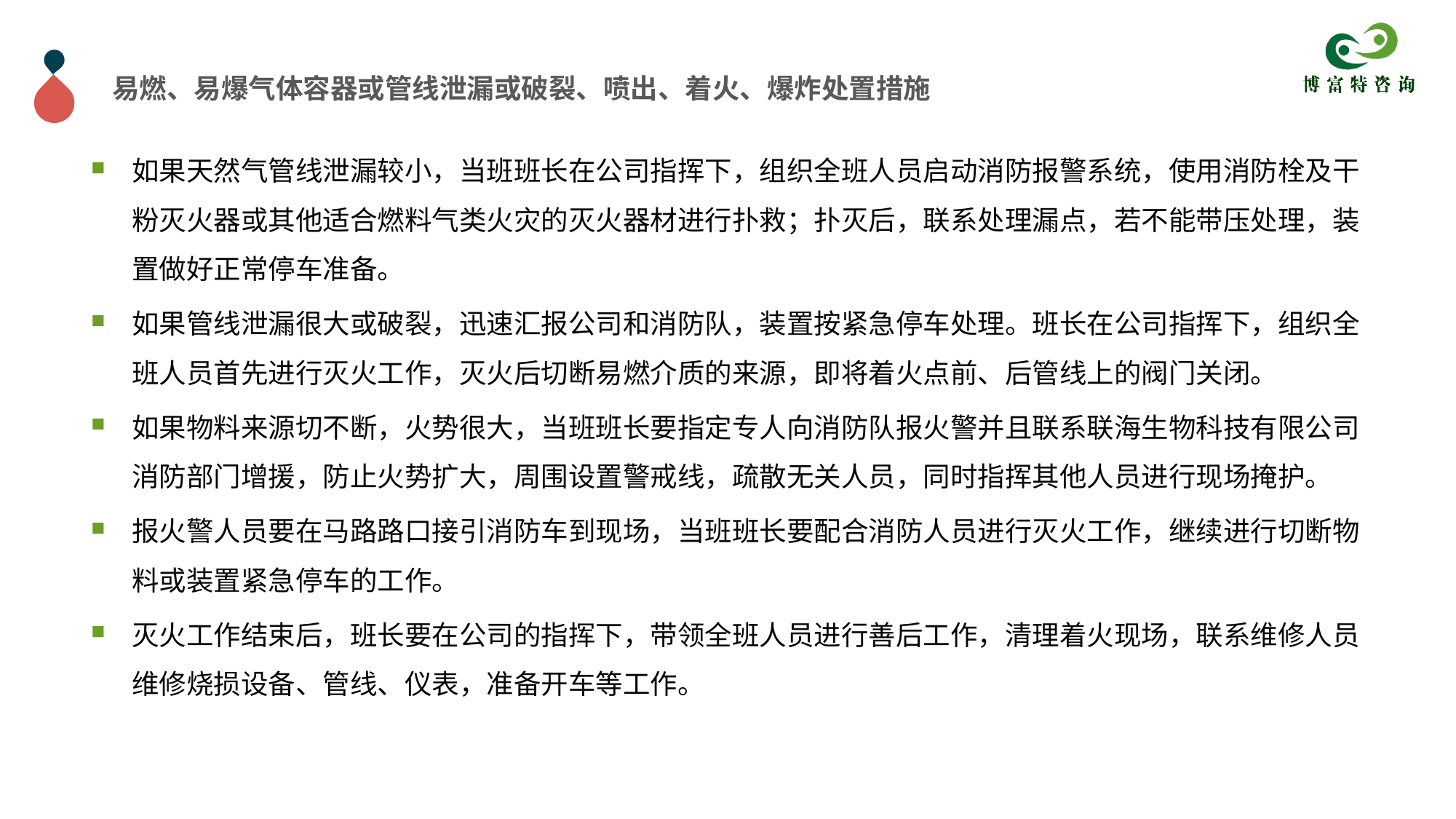

易燃、易爆气体容器或管线泄漏或破裂、喷出、着火、爆炸处置措施
如果天然气管线泄漏较小，当班班长在公司指挥下，组织全班人员启动消防报警系统，使用消防栓及干粉灭火器或其他适合燃料气类火灾的灭火器材进行扑救；扑灭后，联系处理漏点，若不能带压处理，装置做好正常停车准备。
如果管线泄漏很大或破裂，迅速汇报公司和消防队，装置按紧急停车处理。班长在公司指挥下，组织全班人员首先进行灭火工作，灭火后切断易燃介质的来源，即将着火点前、后管线上的阀门关闭。
如果物料来源切不断，火势很大，当班班长要指定专人向消防队报火警并且联系联海生物科技有限公司消防部门增援，防止火势扩大，周围设置警戒线，疏散无关人员，同时指挥其他人员进行现场掩护。
报火警人员要在马路路口接引消防车到现场，当班班长要配合消防人员进行灭火工作，继续进行切断物料或装置紧急停车的工作。
灭火工作结束后，班长要在公司的指挥下，带领全班人员进行善后工作，清理着火现场，联系维修人员维修烧损设备、管线、仪表，准备开车等工作。